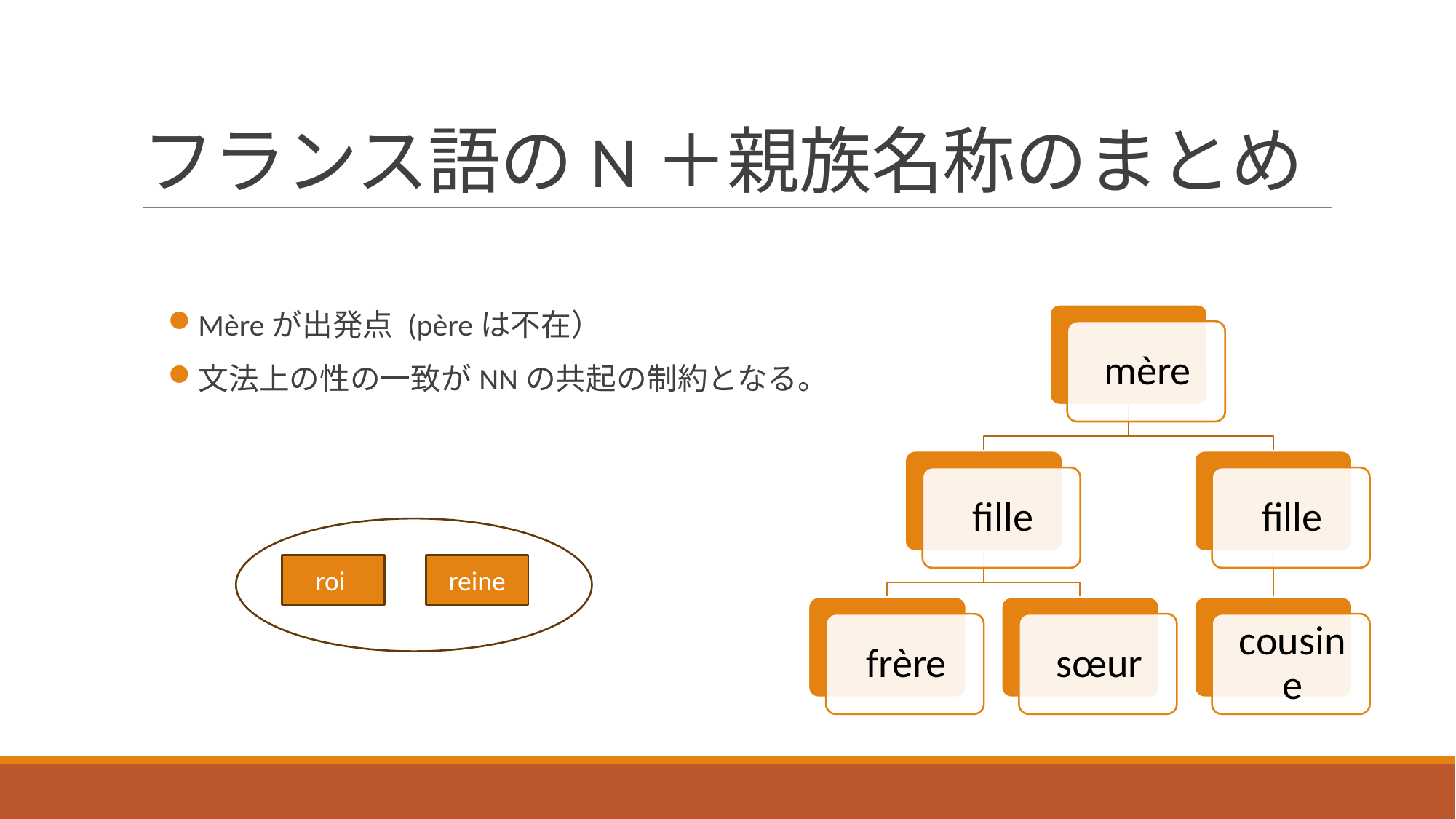

# フランス語のN＋親族名称のまとめ
Mèreが出発点 (pèreは不在）
文法上の性の一致がNNの共起の制約となる。
mère
fille
frère
sœur
fille
cousine

roi
reine